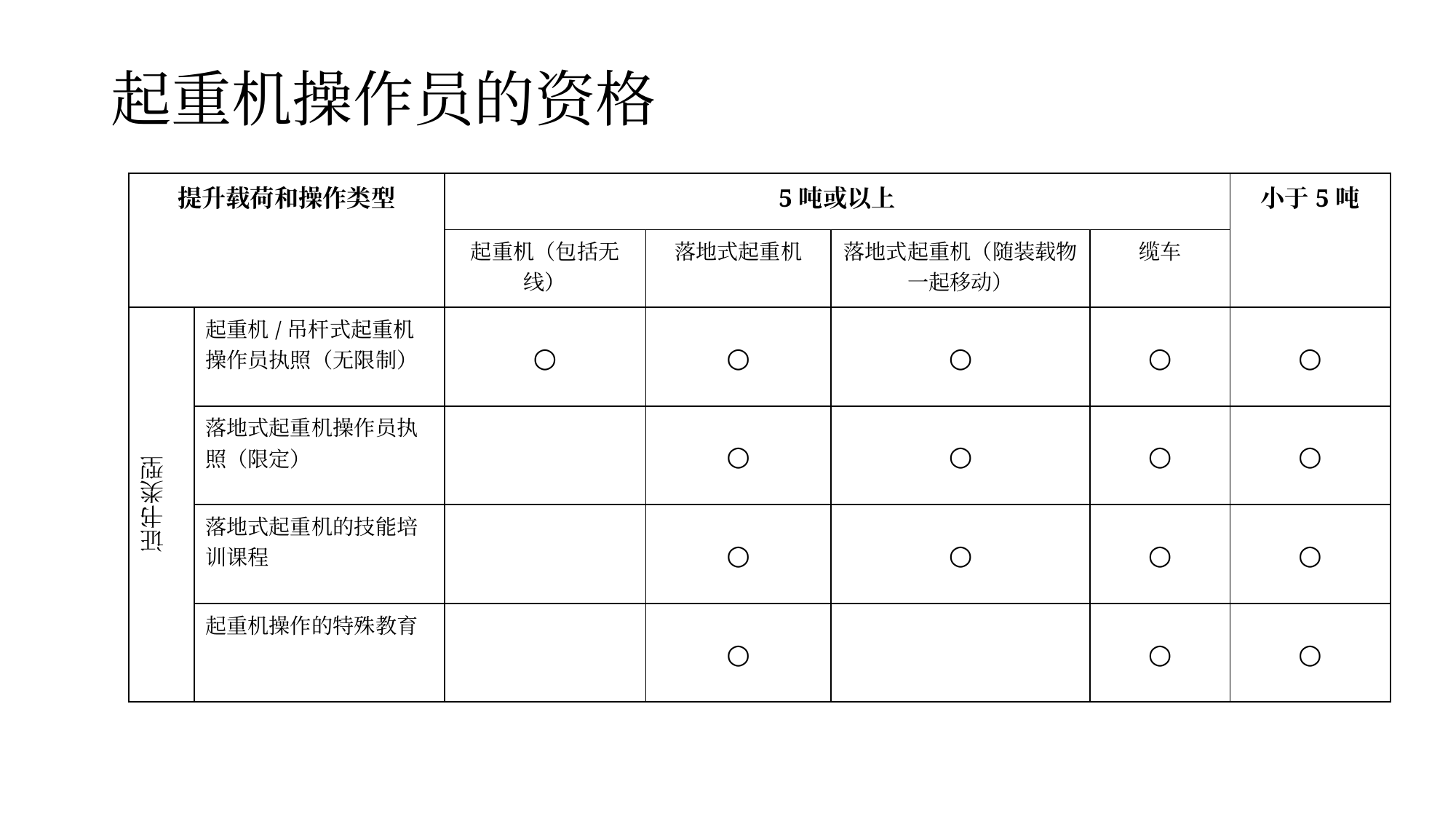

# 起重机操作员的资格
| 提升载荷和操作类型 |  | 5吨或以上 |  |  |  | 小于5吨 |
| --- | --- | --- | --- | --- | --- | --- |
|  |  | 起重机（包括无线） | 落地式起重机 | 落地式起重机（随装载物一起移动） | 缆车 |  |
| 证书类型 | 起重机/吊杆式起重机操作员执照（无限制） | ○ | ○ | ○ | ○ | ○ |
|  | 落地式起重机操作员执照（限定） |  | ○ | ○ | ○ | ○ |
|  | 落地式起重机的技能培训课程 |  | ○ | ○ | ○ | ○ |
|  | 起重机操作的特殊教育 |  | ○ |  | ○ | ○ |